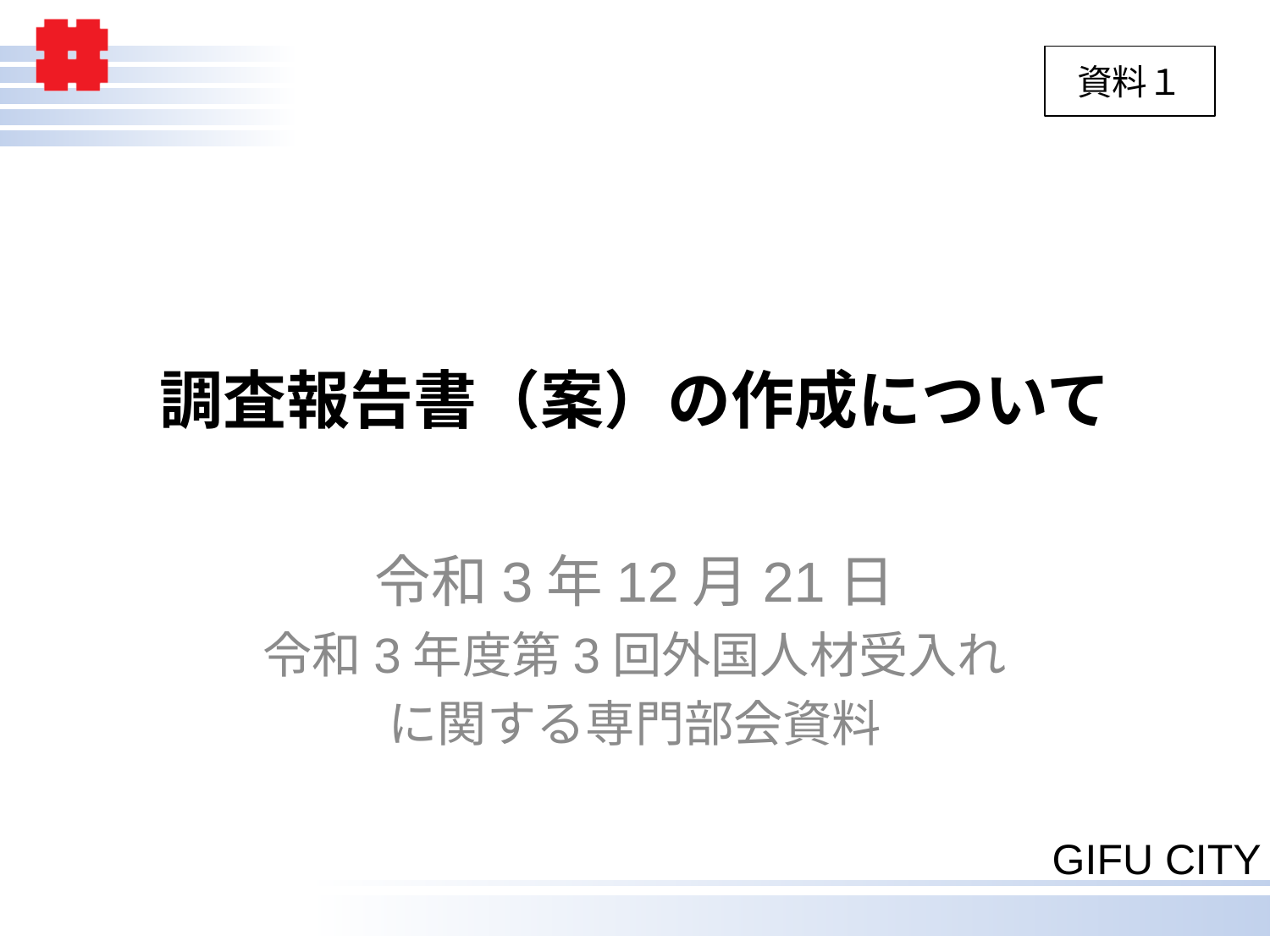

資料１
# 調査報告書（案）の作成について
令和3年12月21日
令和3年度第3回外国人材受入れ
に関する専門部会資料